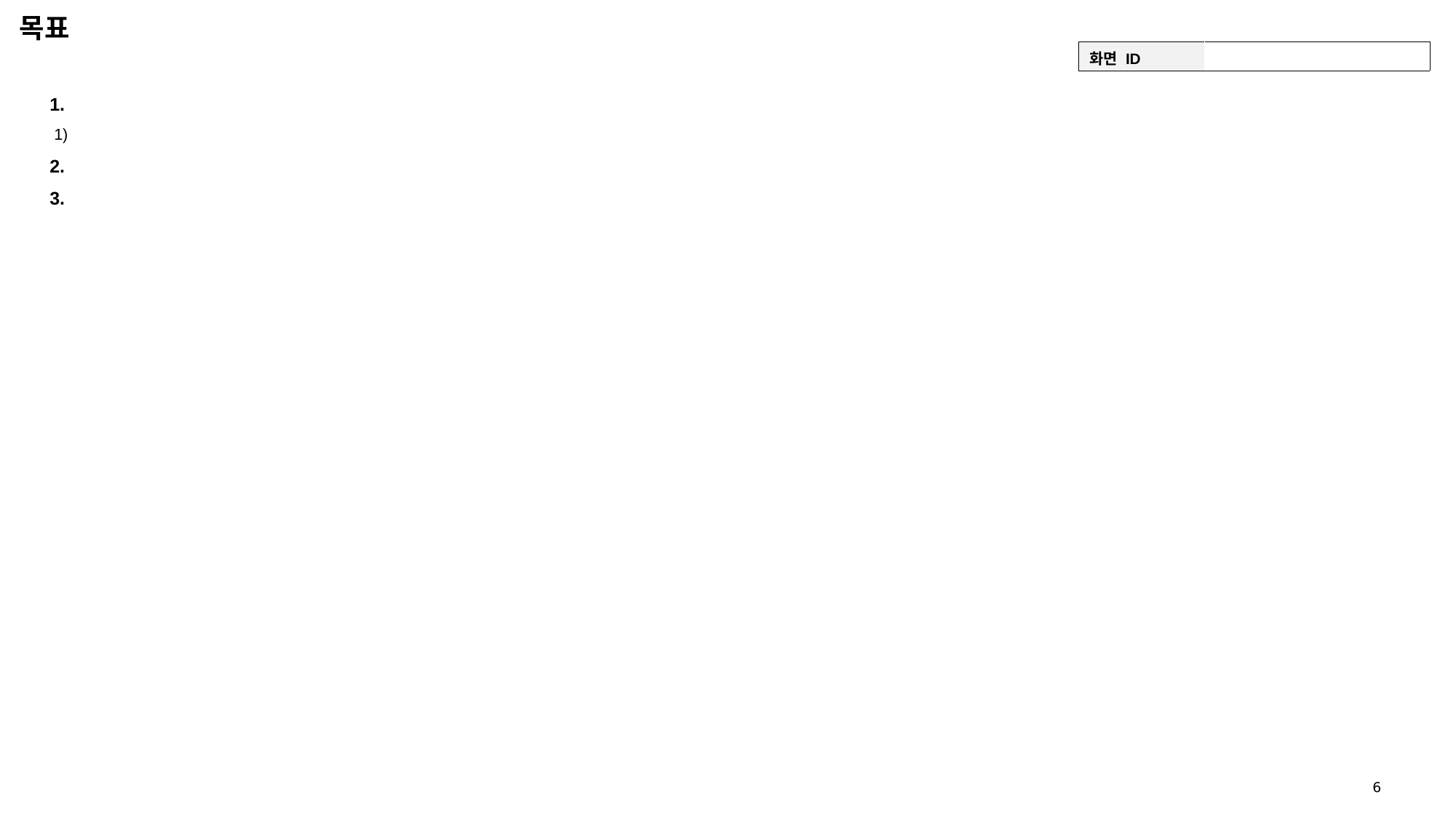

목표
| 화면 ID |  |
| --- | --- |
1.
 1)
2.
3.